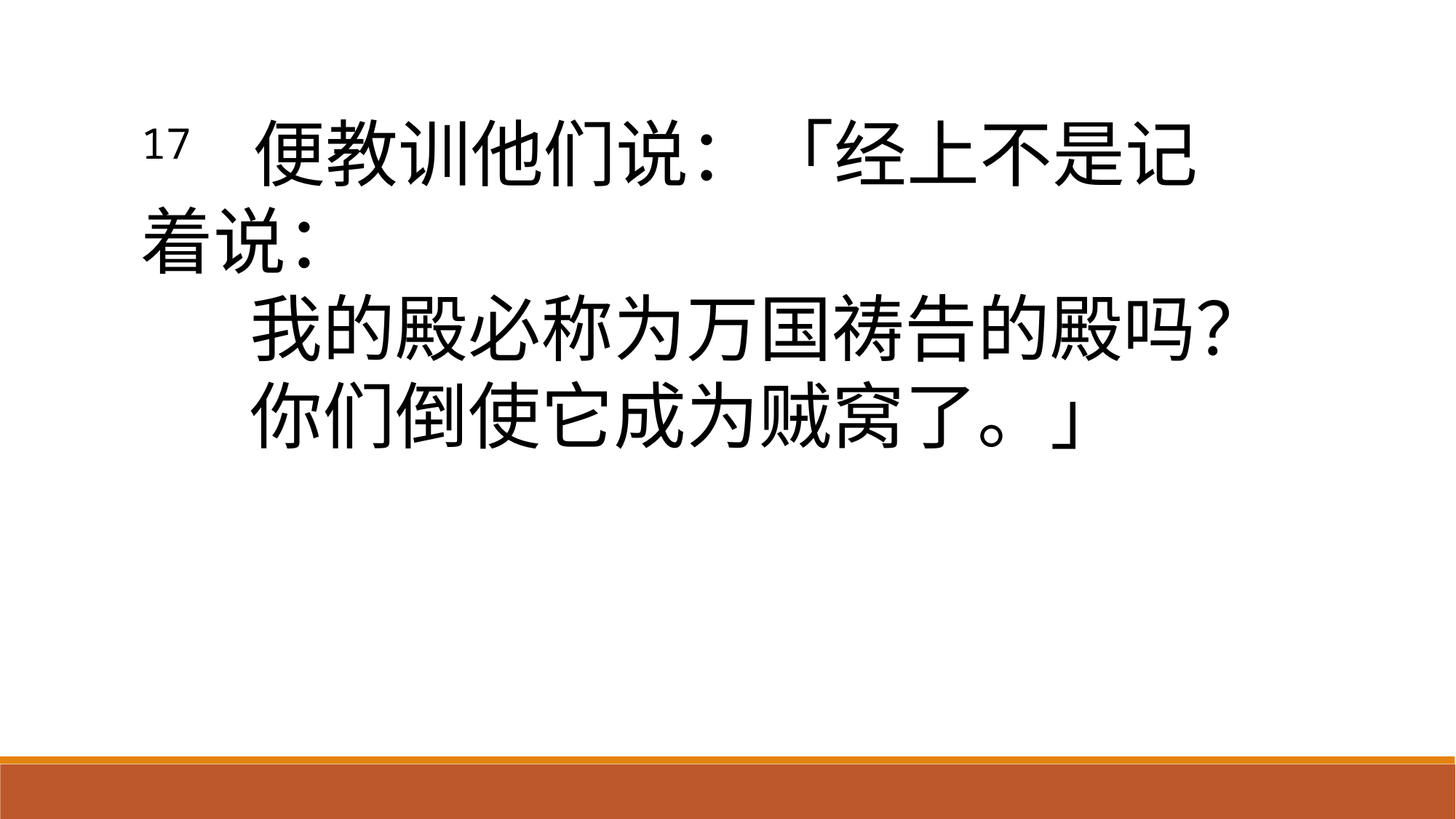

17 便教训他们说：「经上不是记着说：
 	我的殿必称为万国祷告的殿吗？
 	你们倒使它成为贼窝了。」